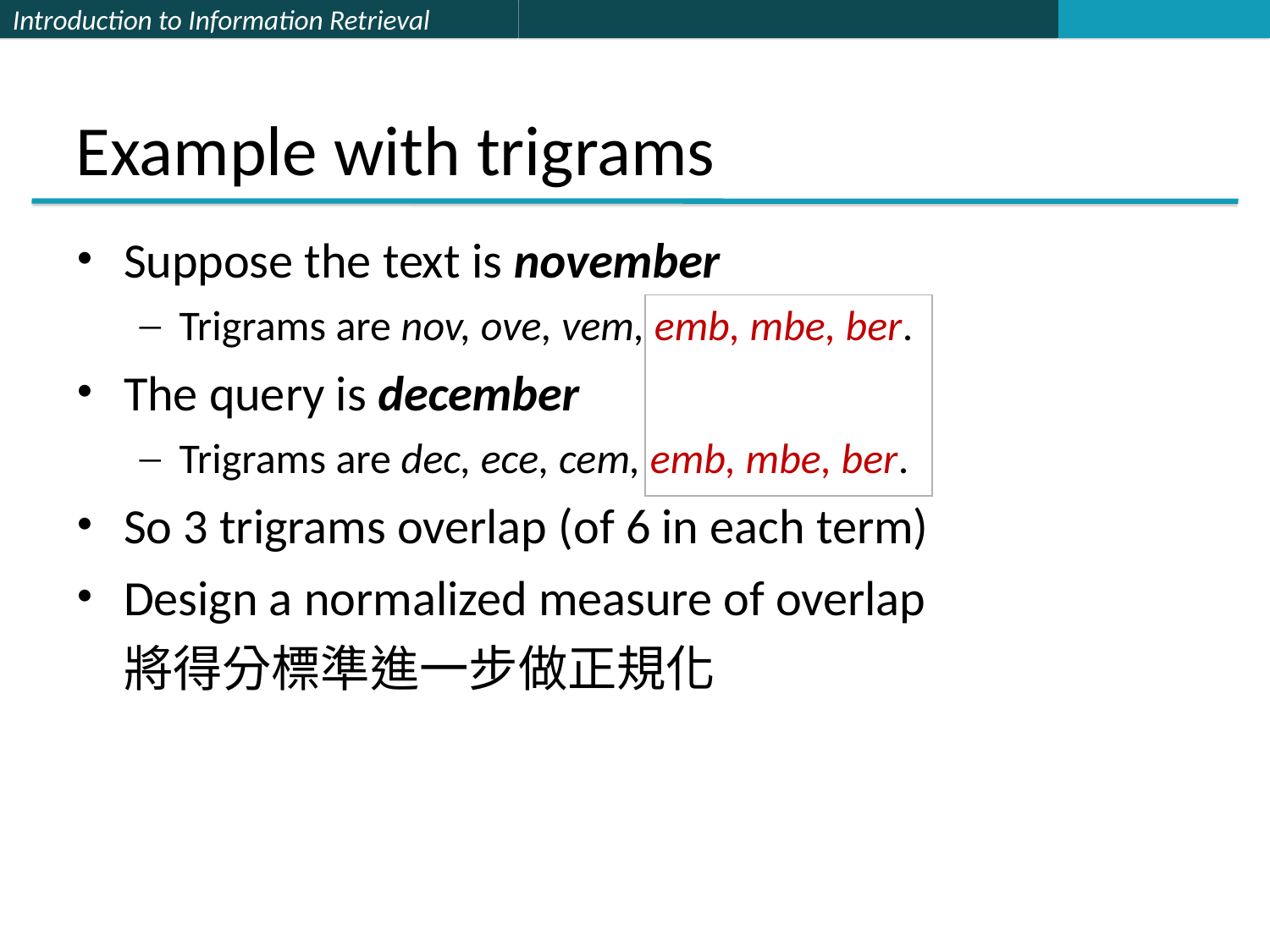

# Example with trigrams
Suppose the text is november
Trigrams are nov, ove, vem, emb, mbe, ber.
The query is december
Trigrams are dec, ece, cem, emb, mbe, ber.
So 3 trigrams overlap (of 6 in each term)
Design a normalized measure of overlap
	將得分標準進一步做正規化